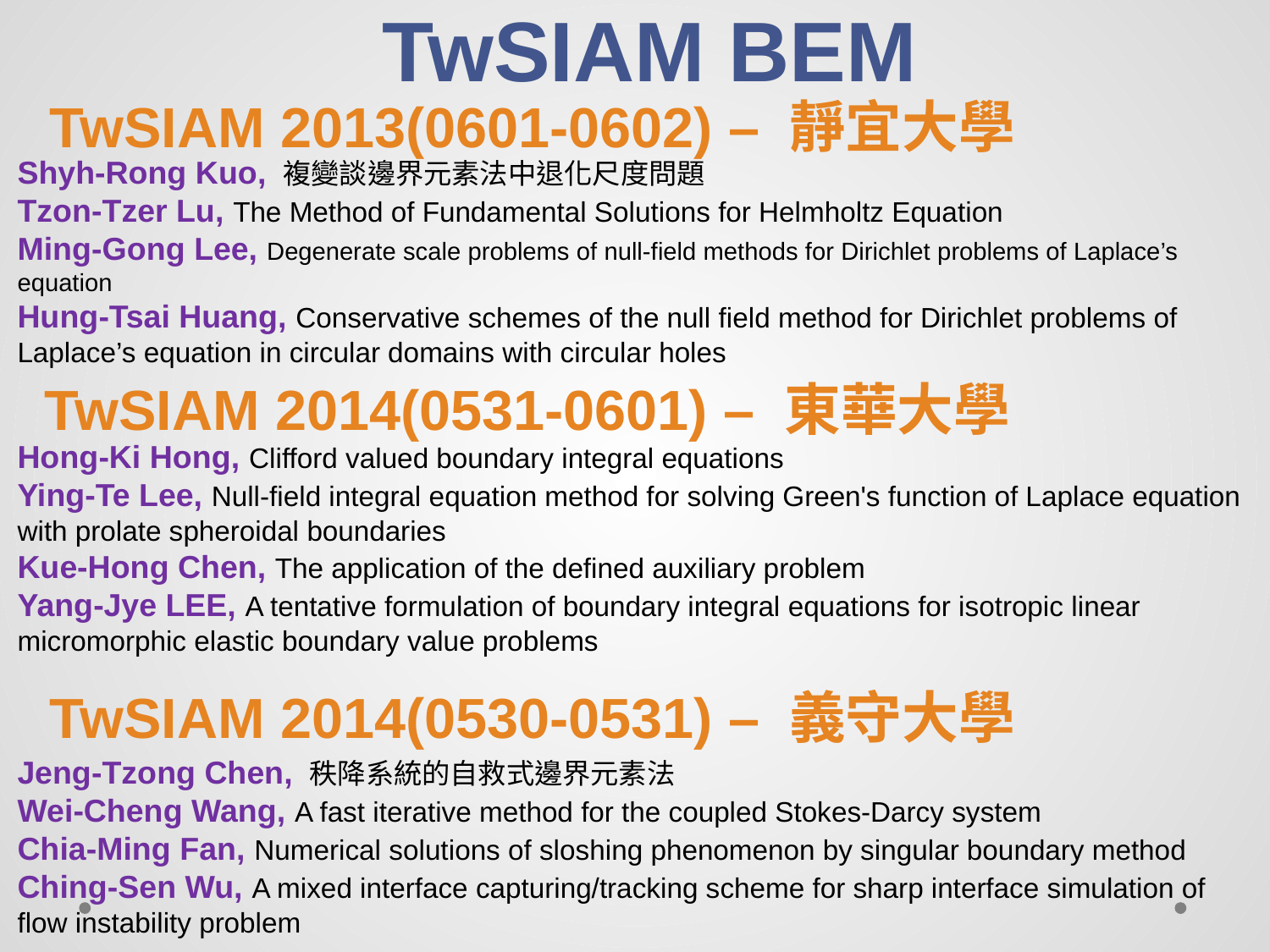

TwSIAM BEM
TwSIAM 2013(0601-0602) – 靜宜大學
Shyh-Rong Kuo, 複變談邊界元素法中退化尺度問題
Tzon-Tzer Lu, The Method of Fundamental Solutions for Helmholtz Equation
Ming-Gong Lee, Degenerate scale problems of null-field methods for Dirichlet problems of Laplace’s equation
Hung-Tsai Huang, Conservative schemes of the null field method for Dirichlet problems of Laplace’s equation in circular domains with circular holes
TwSIAM 2014(0531-0601) – 東華大學
Hong-Ki Hong, Clifford valued boundary integral equations
Ying-Te Lee, Null-field integral equation method for solving Green's function of Laplace equation with prolate spheroidal boundaries
Kue-Hong Chen, The application of the defined auxiliary problem
Yang-Jye LEE, A tentative formulation of boundary integral equations for isotropic linear micromorphic elastic boundary value problems
TwSIAM 2014(0530-0531) – 義守大學
Jeng-Tzong Chen, 秩降系統的自救式邊界元素法
Wei-Cheng Wang, A fast iterative method for the coupled Stokes-Darcy system
Chia-Ming Fan, Numerical solutions of sloshing phenomenon by singular boundary method
Ching-Sen Wu, A mixed interface capturing/tracking scheme for sharp interface simulation of flow instability problem